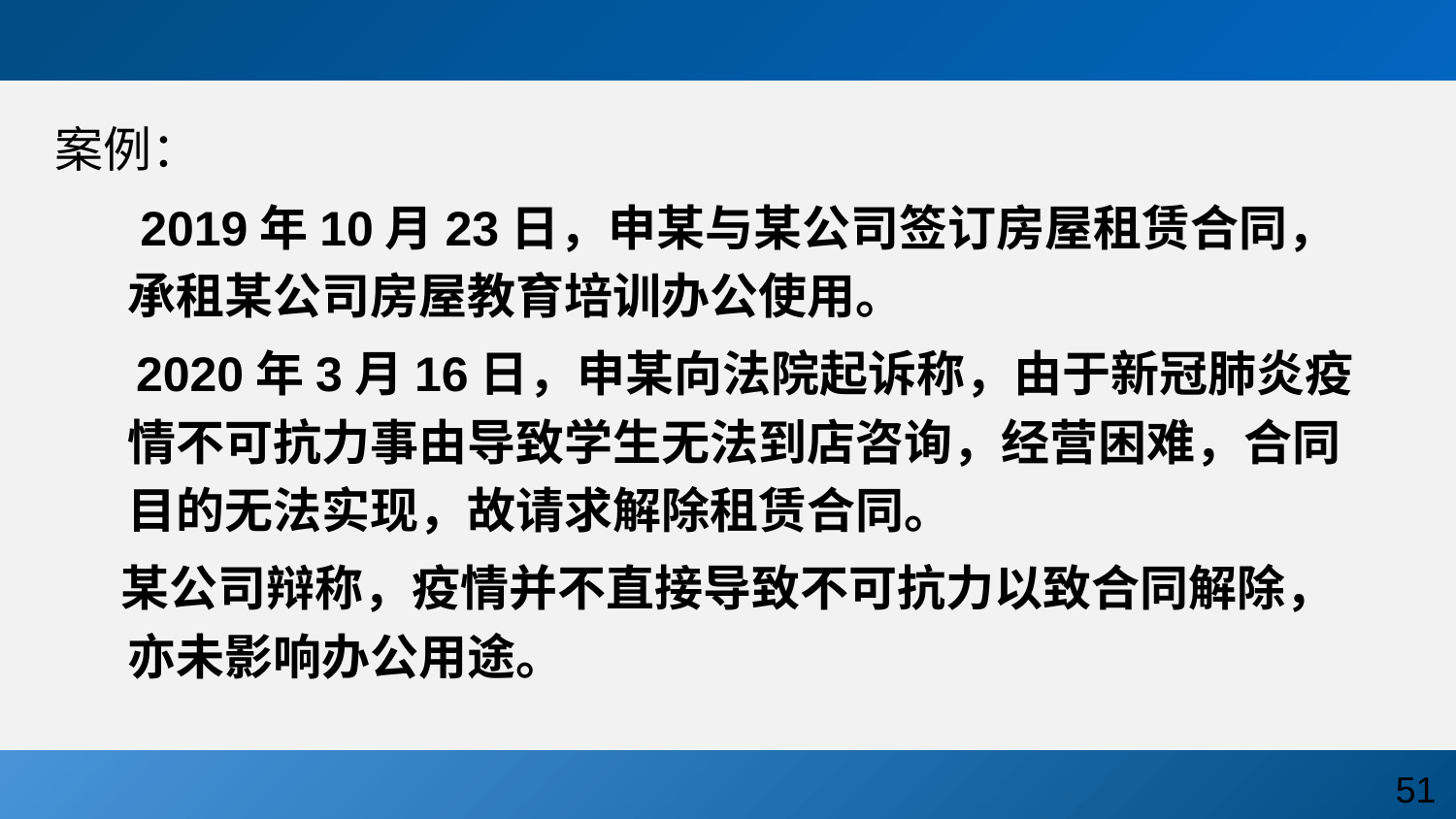

案例：
    2019年10月23日，申某与某公司签订房屋租赁合同，承租某公司房屋教育培训办公使用。
      2020年3月16日，申某向法院起诉称，由于新冠肺炎疫情不可抗力事由导致学生无法到店咨询，经营困难，合同目的无法实现，故请求解除租赁合同。
     某公司辩称，疫情并不直接导致不可抗力以致合同解除，亦未影响办公用途。
51